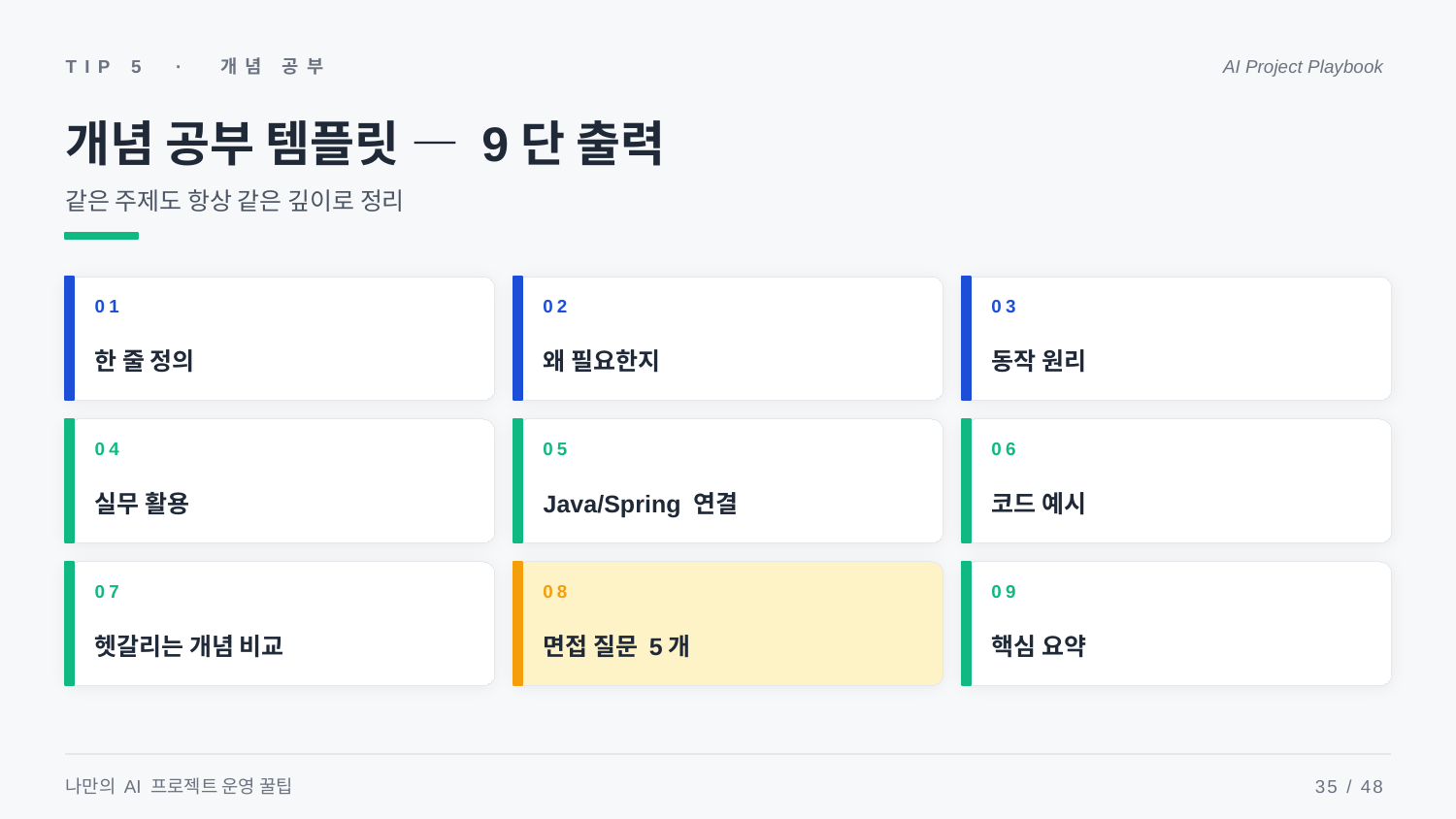

TIP 5  ·  개념 공부
AI Project Playbook
개념 공부 템플릿 — 9단 출력
같은 주제도 항상 같은 깊이로 정리

01
02
03
한 줄 정의
왜 필요한지
동작 원리

04
05
06
실무 활용
Java/Spring 연결
코드 예시

07
08
09
헷갈리는 개념 비교
면접 질문 5개
핵심 요약

나만의 AI 프로젝트 운영 꿀팁
35 / 48